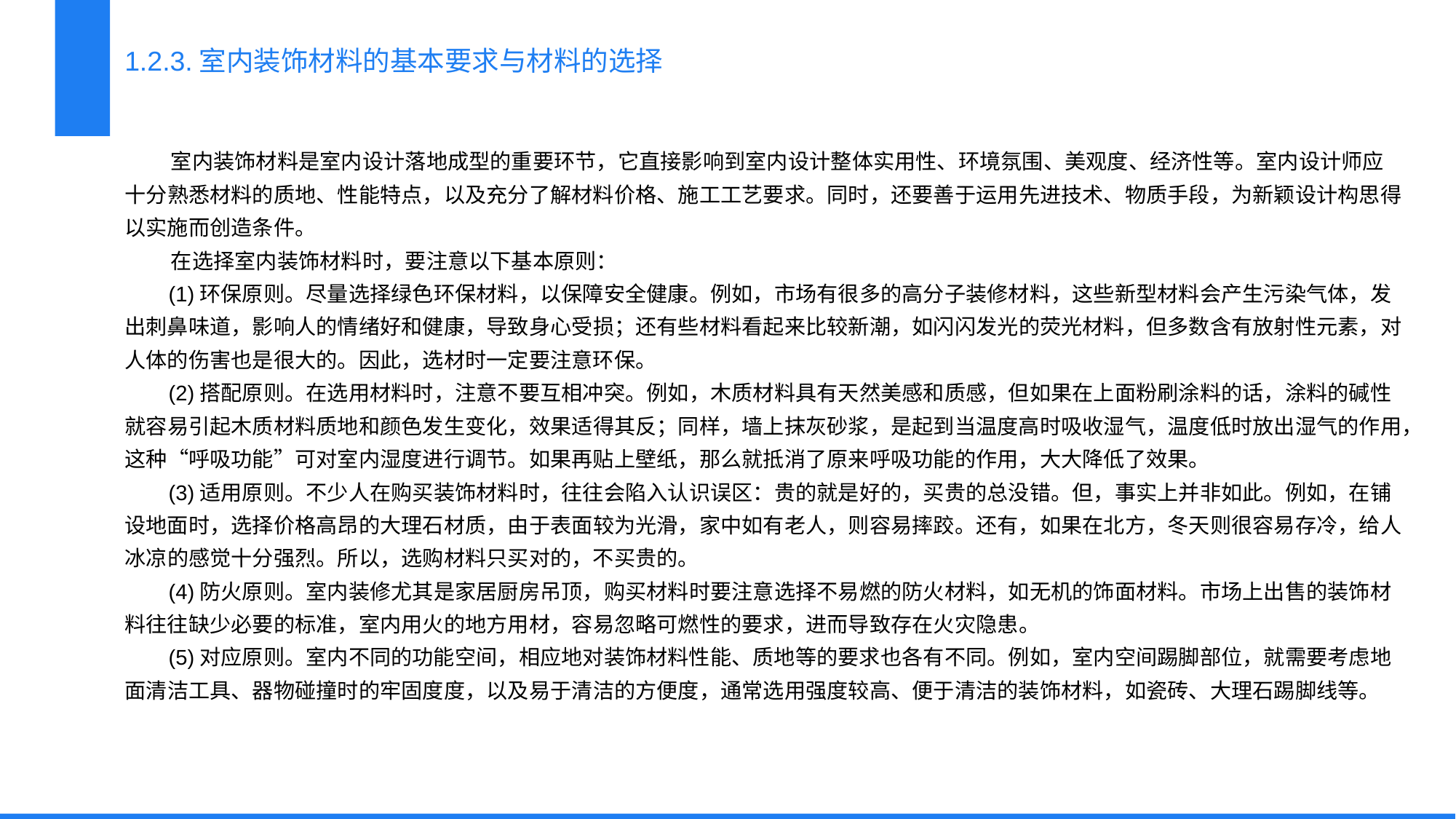

1.2.3.室内装饰材料的基本要求与材料的选择
  室内装饰材料是室内设计落地成型的重要环节，它直接影响到室内设计整体实用性、环境氛围、美观度、经济性等。室内设计师应十分熟悉材料的质地、性能特点，以及充分了解材料价格、施工工艺要求。同时，还要善于运用先进技术、物质手段，为新颖设计构思得以实施而创造条件。
  在选择室内装饰材料时，要注意以下基本原则：
  (1)环保原则。尽量选择绿色环保材料，以保障安全健康。例如，市场有很多的高分子装修材料，这些新型材料会产生污染气体，发出刺鼻味道，影响人的情绪好和健康，导致身心受损；还有些材料看起来比较新潮，如闪闪发光的荧光材料，但多数含有放射性元素，对人体的伤害也是很大的。因此，选材时一定要注意环保。
  (2)搭配原则。在选用材料时，注意不要互相冲突。例如，木质材料具有天然美感和质感，但如果在上面粉刷涂料的话，涂料的碱性就容易引起木质材料质地和颜色发生变化，效果适得其反；同样，墙上抹灰砂浆，是起到当温度高时吸收湿气，温度低时放出湿气的作用，这种“呼吸功能”可对室内湿度进行调节。如果再贴上壁纸，那么就抵消了原来呼吸功能的作用，大大降低了效果。
  (3)适用原则。不少人在购买装饰材料时，往往会陷入认识误区：贵的就是好的，买贵的总没错。但，事实上并非如此。例如，在铺设地面时，选择价格高昂的大理石材质，由于表面较为光滑，家中如有老人，则容易摔跤。还有，如果在北方，冬天则很容易存冷，给人冰凉的感觉十分强烈。所以，选购材料只买对的，不买贵的。
  (4)防火原则。室内装修尤其是家居厨房吊顶，购买材料时要注意选择不易燃的防火材料，如无机的饰面材料。市场上出售的装饰材料往往缺少必要的标准，室内用火的地方用材，容易忽略可燃性的要求，进而导致存在火灾隐患。
  (5)对应原则。室内不同的功能空间，相应地对装饰材料性能、质地等的要求也各有不同。例如，室内空间踢脚部位，就需要考虑地面清洁工具、器物碰撞时的牢固度度，以及易于清洁的方便度，通常选用强度较高、便于清洁的装饰材料，如瓷砖、大理石踢脚线等。